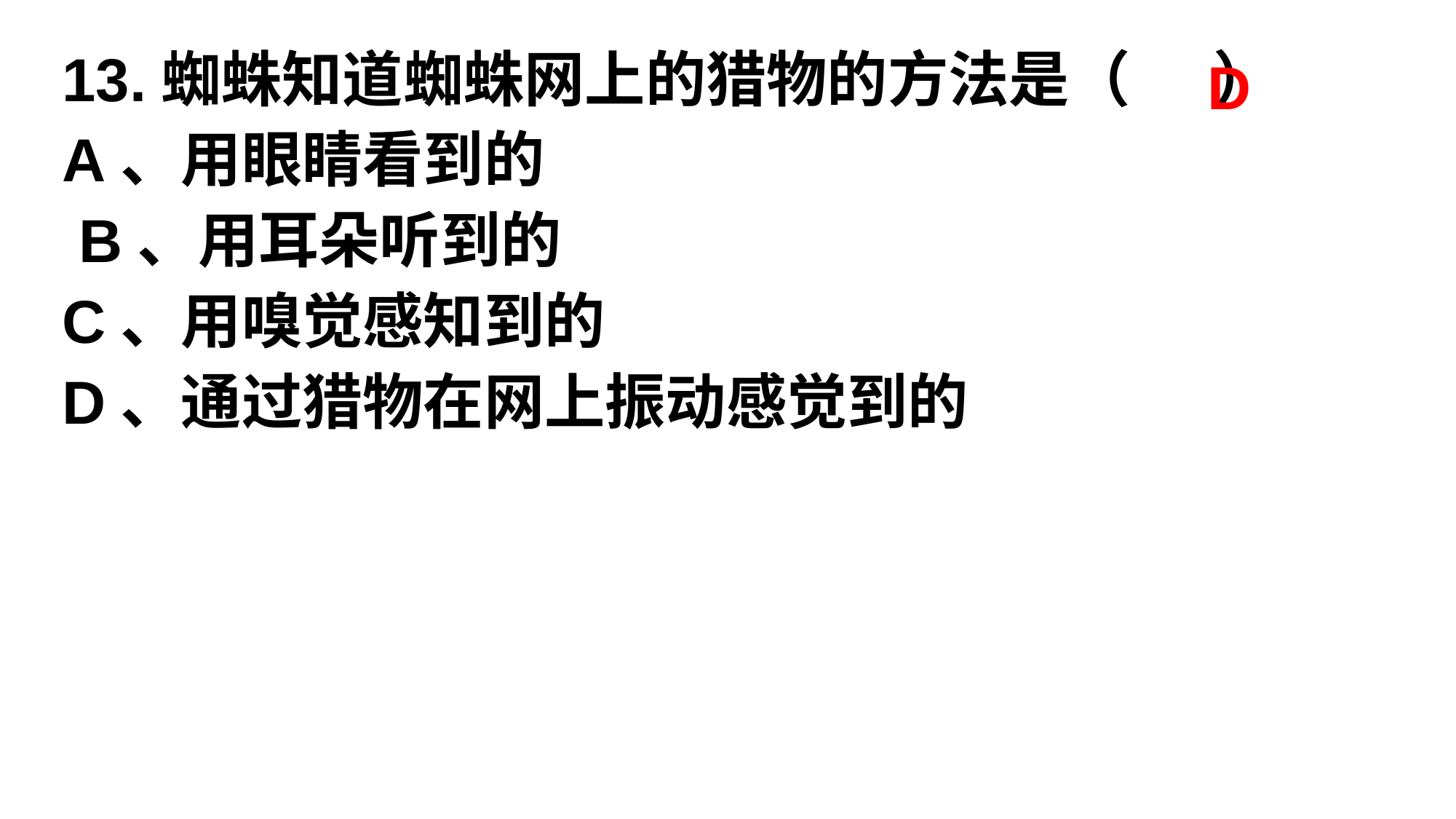

13.蜘蛛知道蜘蛛网上的猎物的方法是（      ）
A、用眼睛看到的
 B、用耳朵听到的
C、用嗅觉感知到的
D、通过猎物在网上振动感觉到的
#
D